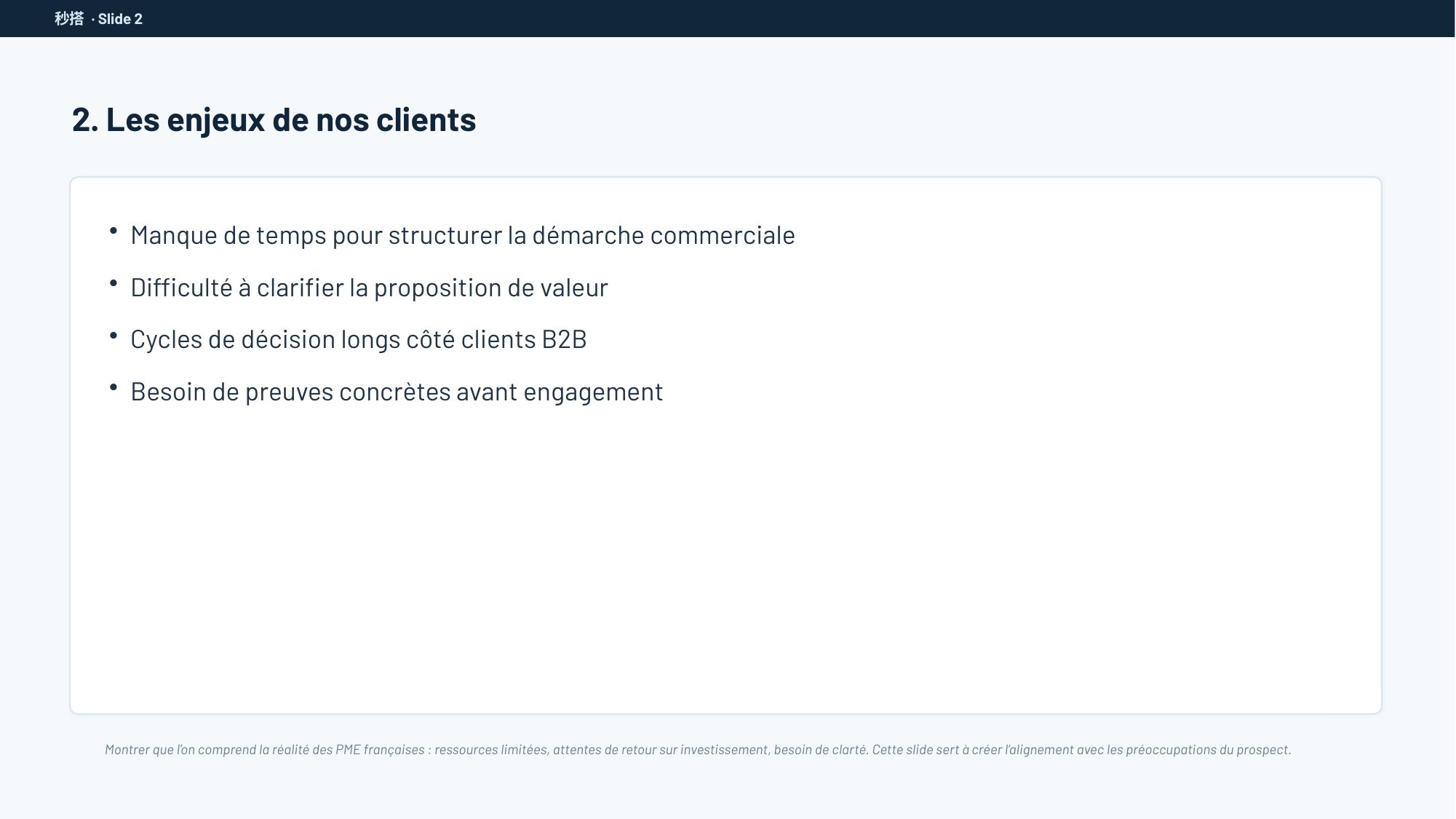

秒搭 · Slide 2
2. Les enjeux de nos clients

Manque de temps pour structurer la démarche commerciale
Difficulté à clarifier la proposition de valeur
Cycles de décision longs côté clients B2B
Besoin de preuves concrètes avant engagement
Montrer que l’on comprend la réalité des PME françaises : ressources limitées, attentes de retour sur investissement, besoin de clarté. Cette slide sert à créer l’alignement avec les préoccupations du prospect.